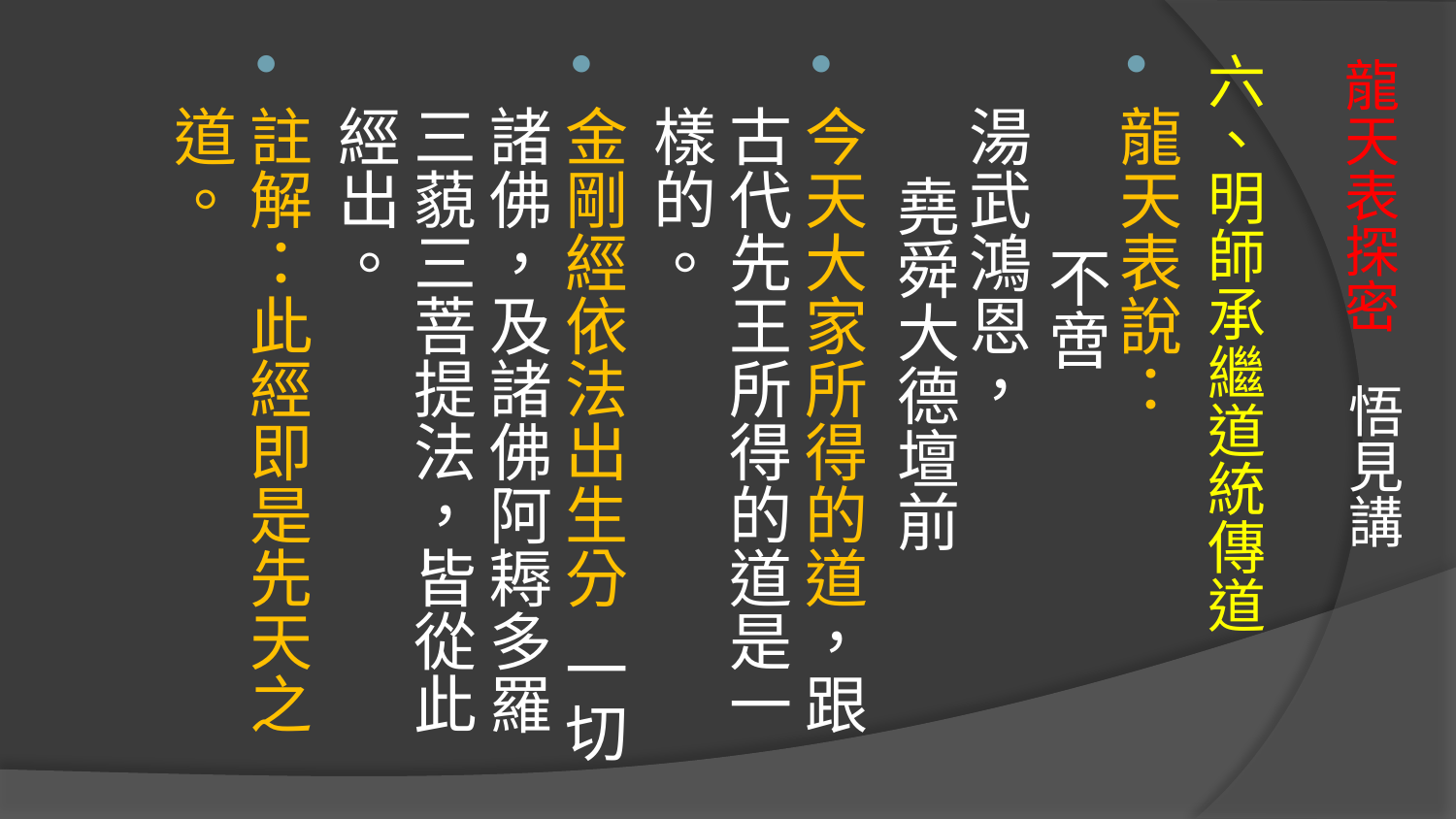

六、明師承繼道統傳道
龍天表說：                                    不啻 
湯武鴻恩，                               堯舜大德壇前
今天大家所得的道，跟古代先王所得的道是一樣的。
金剛經依法出生分  一切諸佛，及諸佛阿耨多羅三藐三菩提法，皆從此經出。
註解：此經即是先天之道。

# 龍天表探密    悟見講